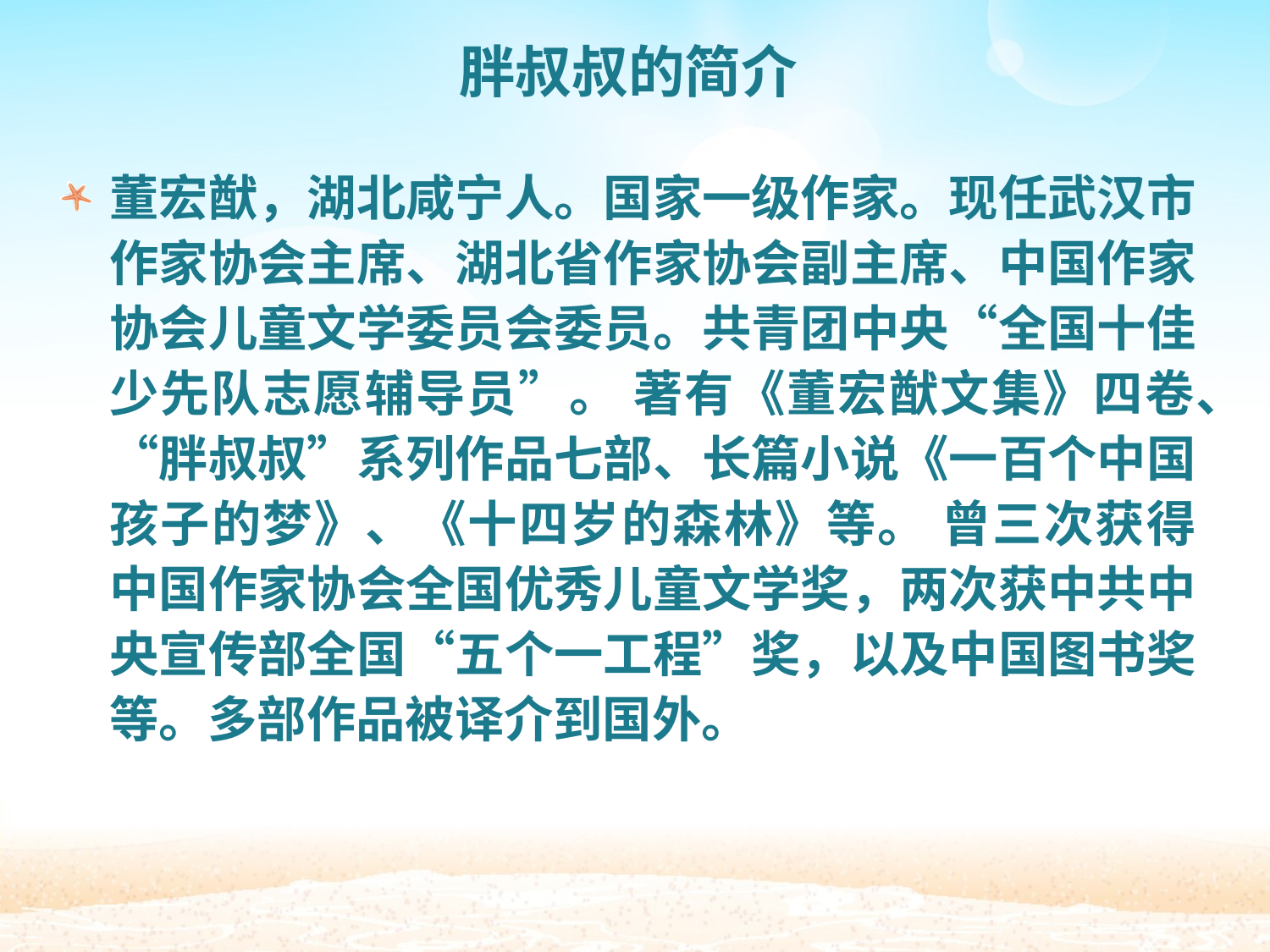

# 胖叔叔的简介
董宏猷，湖北咸宁人。国家一级作家。现任武汉市作家协会主席、湖北省作家协会副主席、中国作家协会儿童文学委员会委员。共青团中央“全国十佳少先队志愿辅导员”。 著有《董宏猷文集》四卷、“胖叔叔”系列作品七部、长篇小说《一百个中国孩子的梦》、《十四岁的森林》等。 曾三次获得中国作家协会全国优秀儿童文学奖，两次获中共中央宣传部全国“五个一工程”奖，以及中国图书奖等。多部作品被译介到国外。